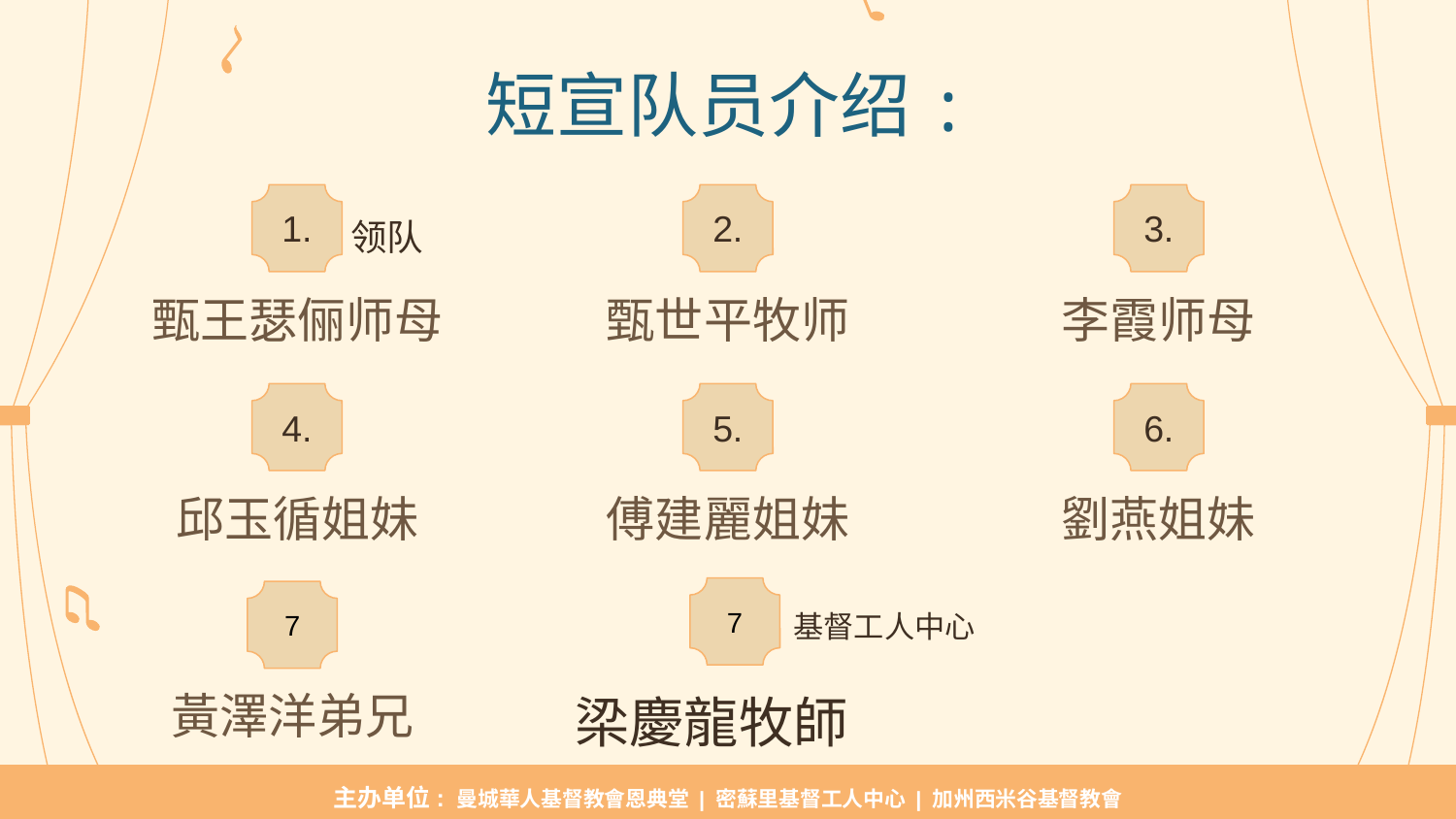

短宣队员介绍:

# 1.
2.
3.
领队
甄王瑟俪师母
甄世平牧师
李霞师母

4.
5.
6.
邱玉循姐妹
傅建麗姐妹
劉燕姐妹
7
7
基督工人中心

梁慶龍牧師
黃澤洋弟兄
主办单位: 曼城華人基督教會恩典堂 | 密蘇里基督工人中心 | 加州西米谷基督教會